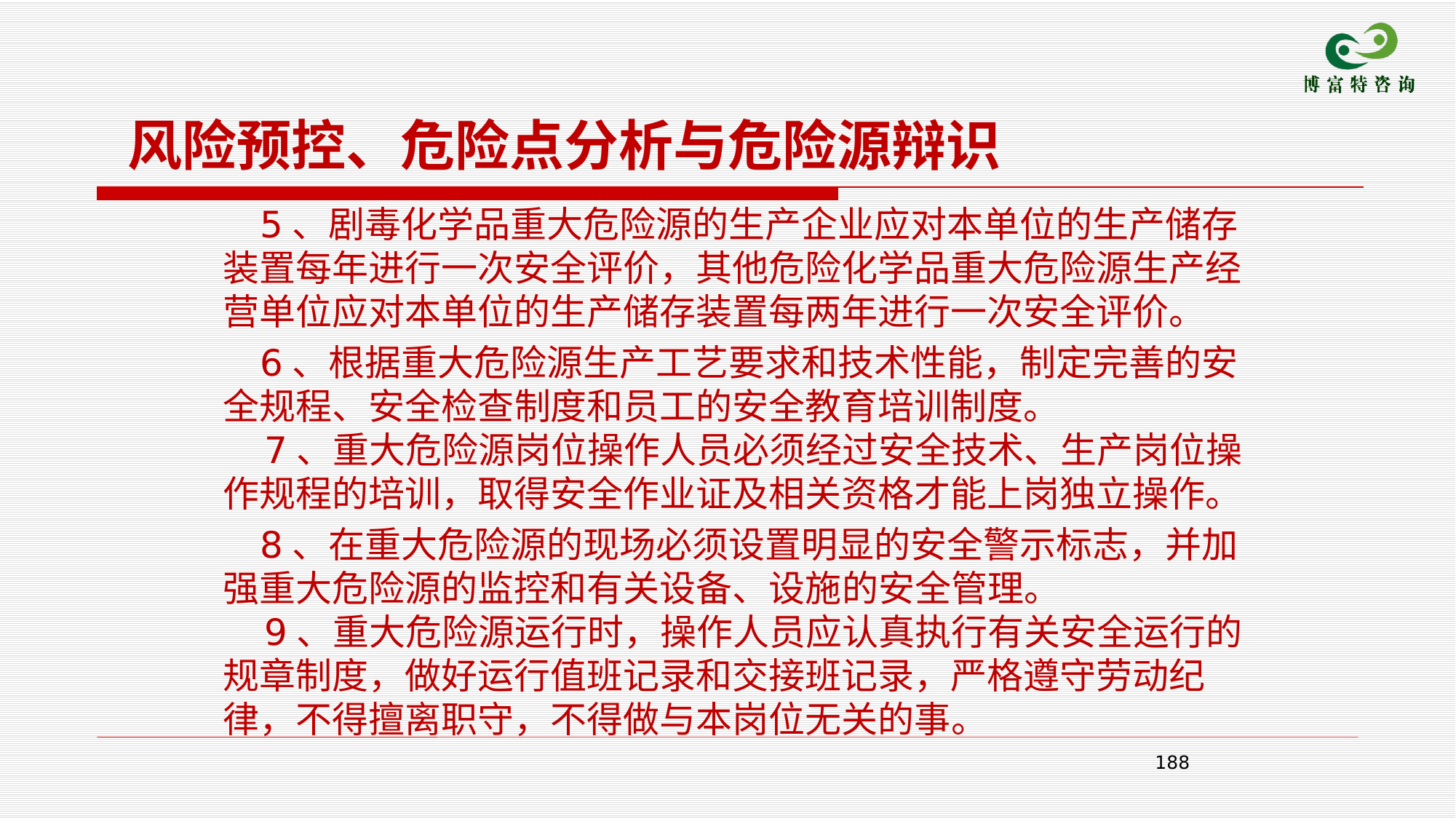

风险预控、危险点分析与危险源辩识
        5、剧毒化学品重大危险源的生产企业应对本单位的生产储存装置每年进行一次安全评价，其他危险化学品重大危险源生产经营单位应对本单位的生产储存装置每两年进行一次安全评价。
        6、根据重大危险源生产工艺要求和技术性能，制定完善的安全规程、安全检查制度和员工的安全教育培训制度。
    7、重大危险源岗位操作人员必须经过安全技术、生产岗位操作规程的培训，取得安全作业证及相关资格才能上岗独立操作。
        8、在重大危险源的现场必须设置明显的安全警示标志，并加强重大危险源的监控和有关设备、设施的安全管理。
    9、重大危险源运行时，操作人员应认真执行有关安全运行的规章制度，做好运行值班记录和交接班记录，严格遵守劳动纪律，不得擅离职守，不得做与本岗位无关的事。

188